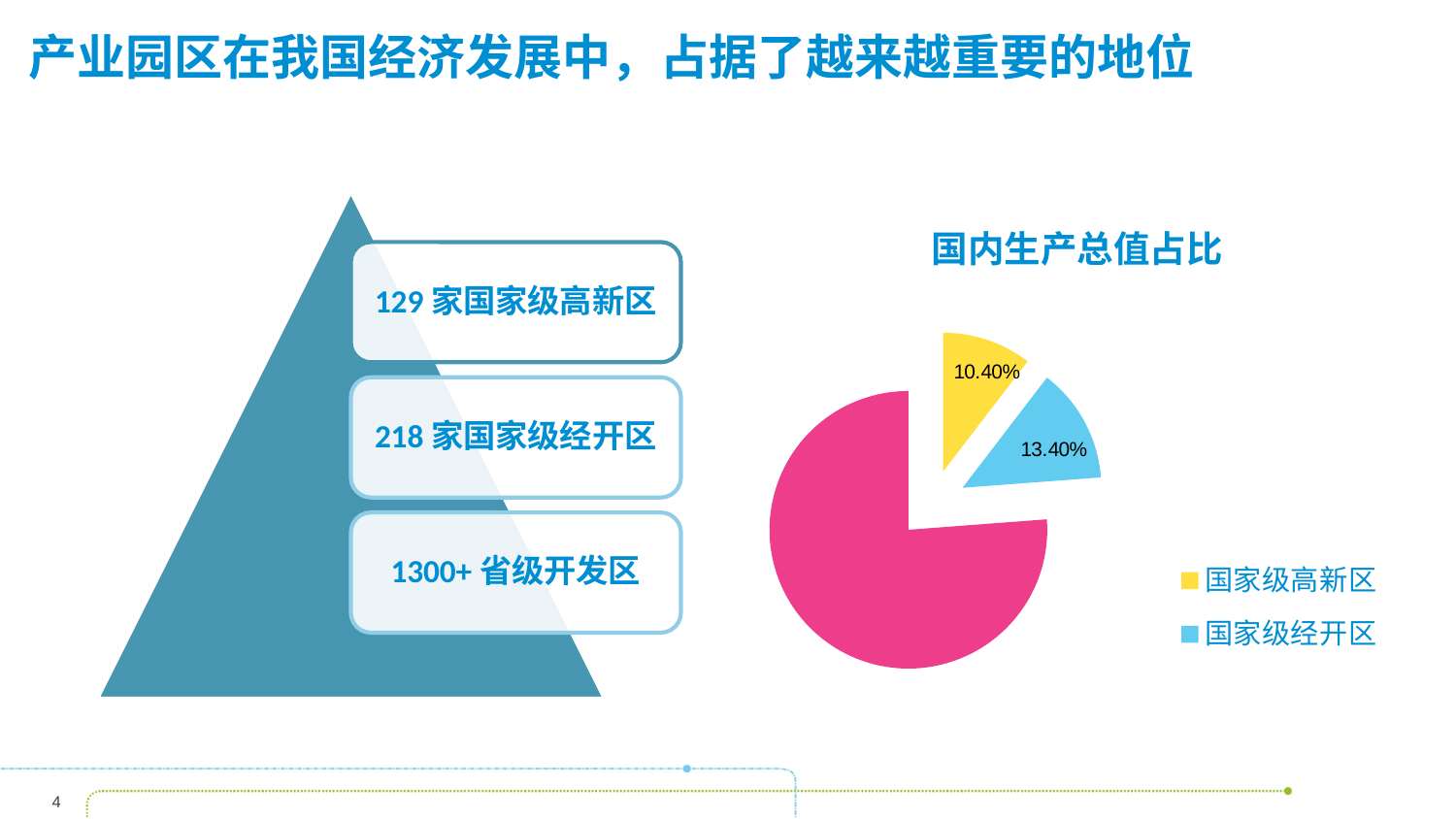

# 产业园区在我国经济发展中，占据了越来越重要的地位
129家国家级高新区
218家国家级经开区
1300+省级开发区

### Chart: 国内生产总值占比

| Category | 国内生产总值 |
|---|---|
| 国家级高新区 | 0.10400000000000002 |
| 国家级经开区 | 0.134 |
| 其他 | 0.762000000000001 |